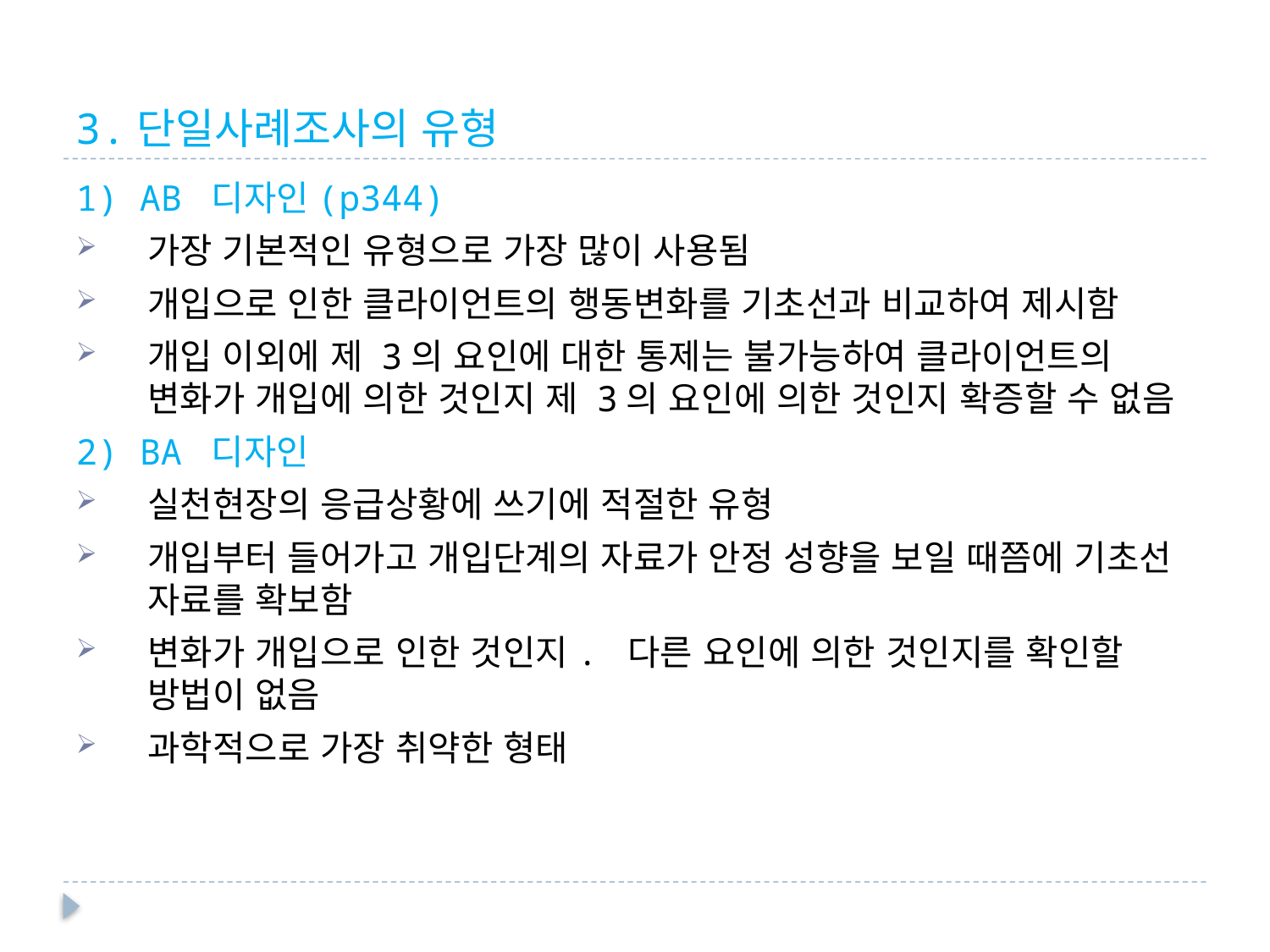

# 3.단일사례조사의 유형
1) AB 디자인(p344)
가장 기본적인 유형으로 가장 많이 사용됨
개입으로 인한 클라이언트의 행동변화를 기초선과 비교하여 제시함
개입 이외에 제 3의 요인에 대한 통제는 불가능하여 클라이언트의 변화가 개입에 의한 것인지 제 3의 요인에 의한 것인지 확증할 수 없음
2) BA 디자인
실천현장의 응급상황에 쓰기에 적절한 유형
개입부터 들어가고 개입단계의 자료가 안정 성향을 보일 때쯤에 기초선 자료를 확보함
변화가 개입으로 인한 것인지. 다른 요인에 의한 것인지를 확인할 방법이 없음
과학적으로 가장 취약한 형태